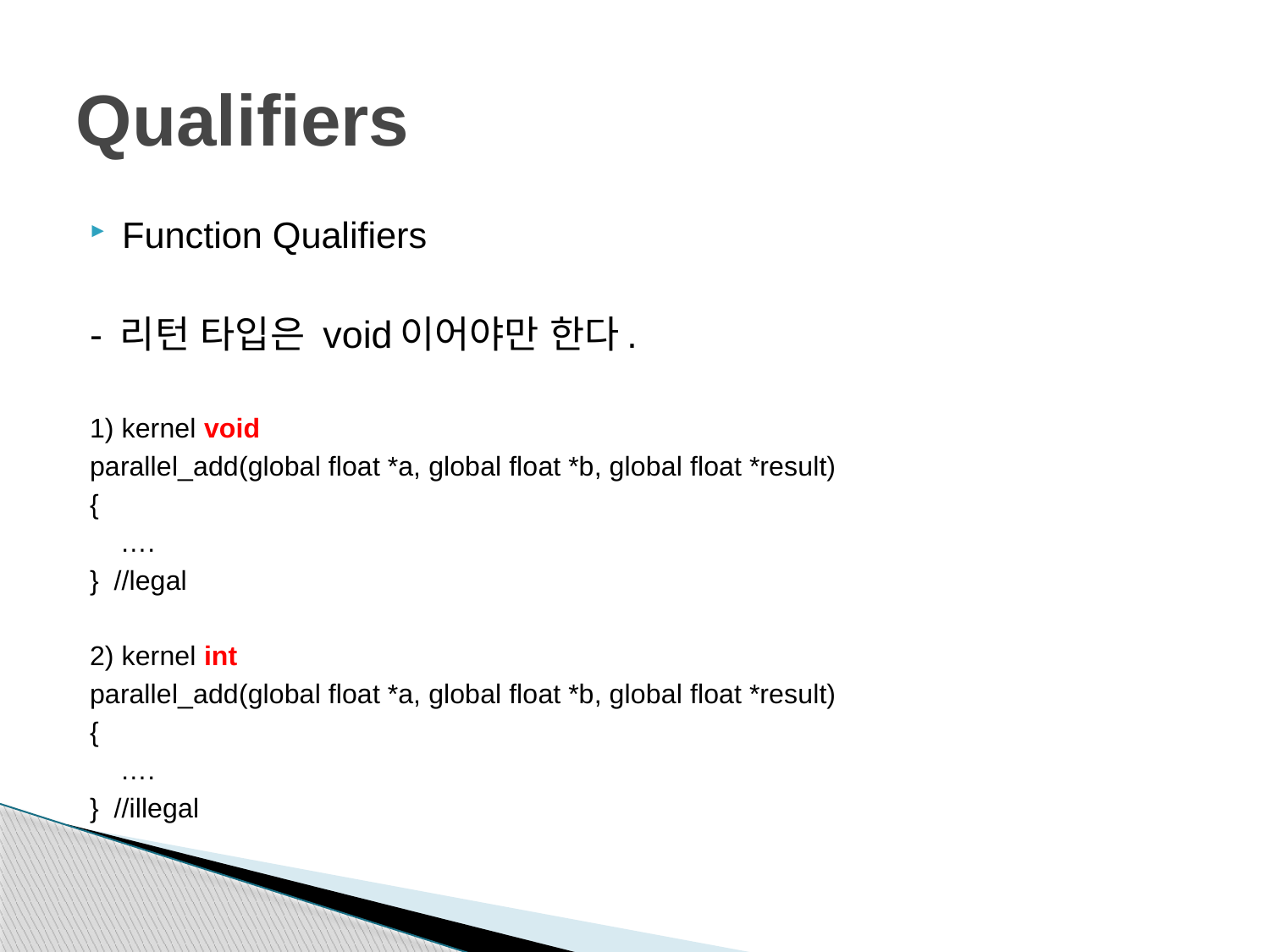

# Qualifiers
Function Qualifiers

- 리턴 타입은 void이어야만 한다.

1) kernel void
parallel_add(global float *a, global float *b, global float *result)
{
    ….
}  //legal

2) kernel int
parallel_add(global float *a, global float *b, global float *result)
{
    ….
}  //illegal